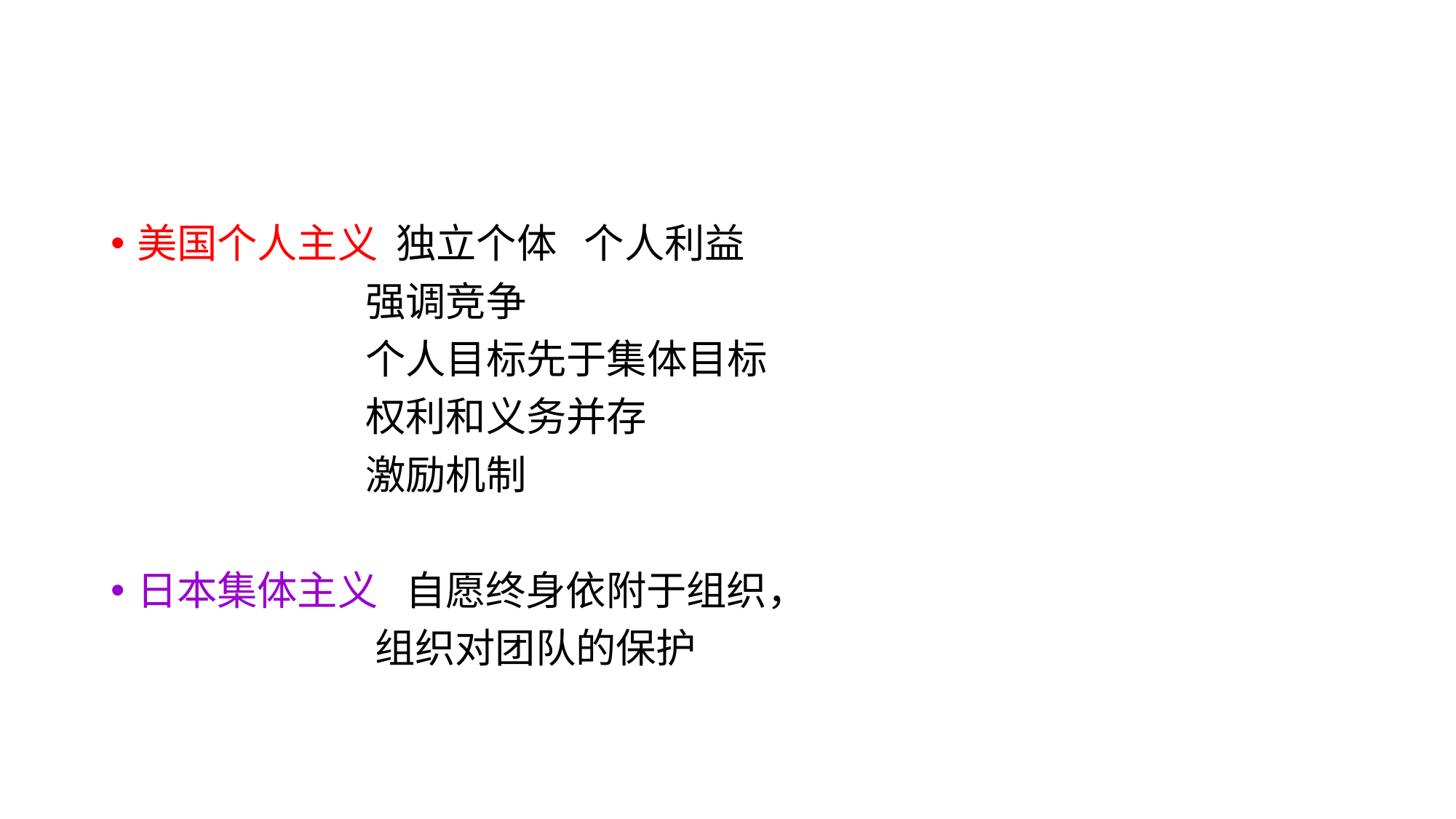

美国个人主义  独立个体   个人利益
                           强调竞争
                           个人目标先于集体目标
                           权利和义务并存
                           激励机制

日本集体主义   自愿终身依附于组织，
                            组织对团队的保护